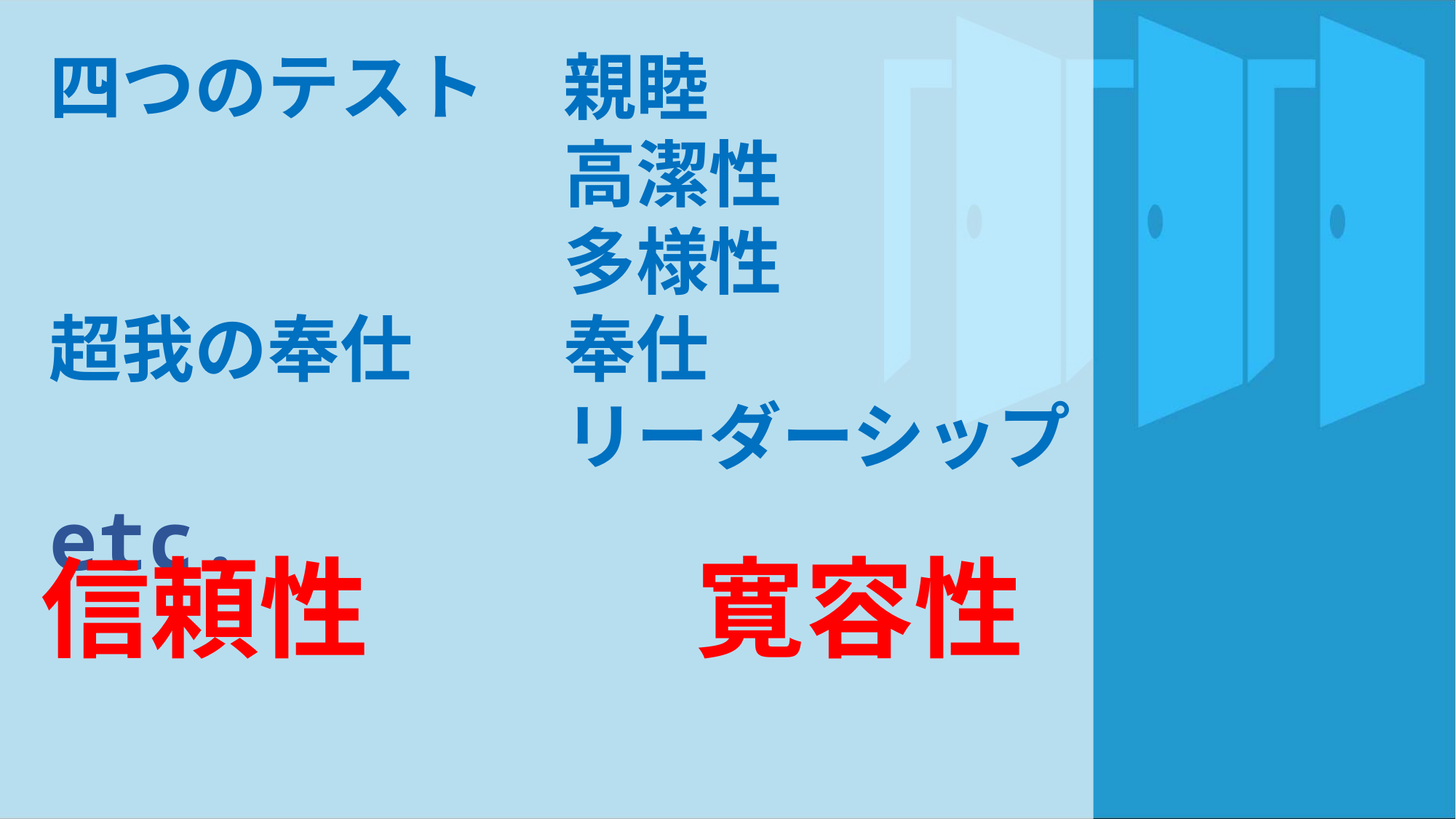

四つのテスト

超我の奉仕
　　　　etc.
親睦
高潔性
多様性
奉仕
リーダーシップ
信頼性　　　寛容性